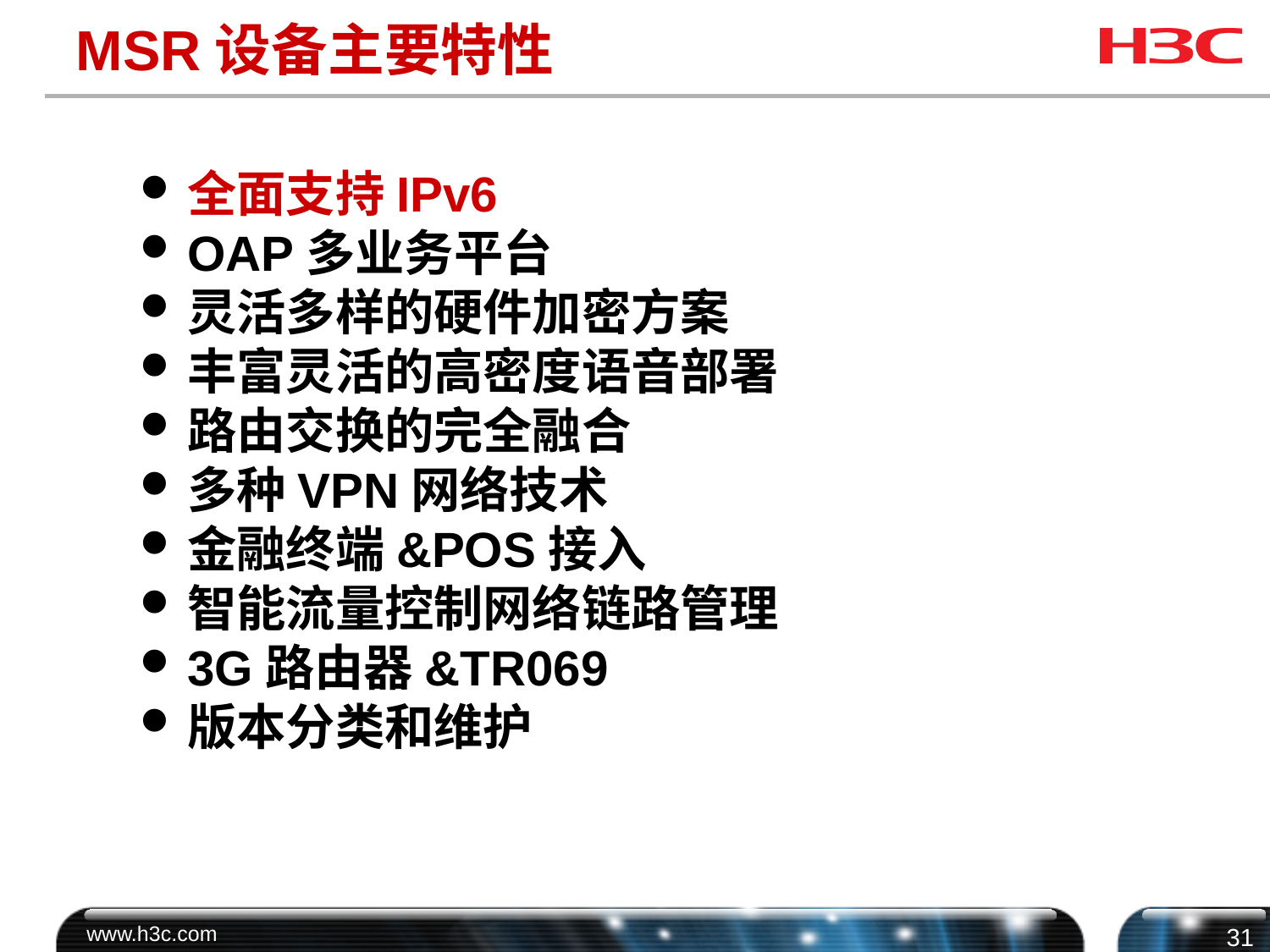

MSR设备主要特性
全面支持IPv6
OAP多业务平台
灵活多样的硬件加密方案
丰富灵活的高密度语音部署
路由交换的完全融合
多种VPN网络技术
金融终端&POS接入
智能流量控制网络链路管理
3G路由器&TR069
版本分类和维护